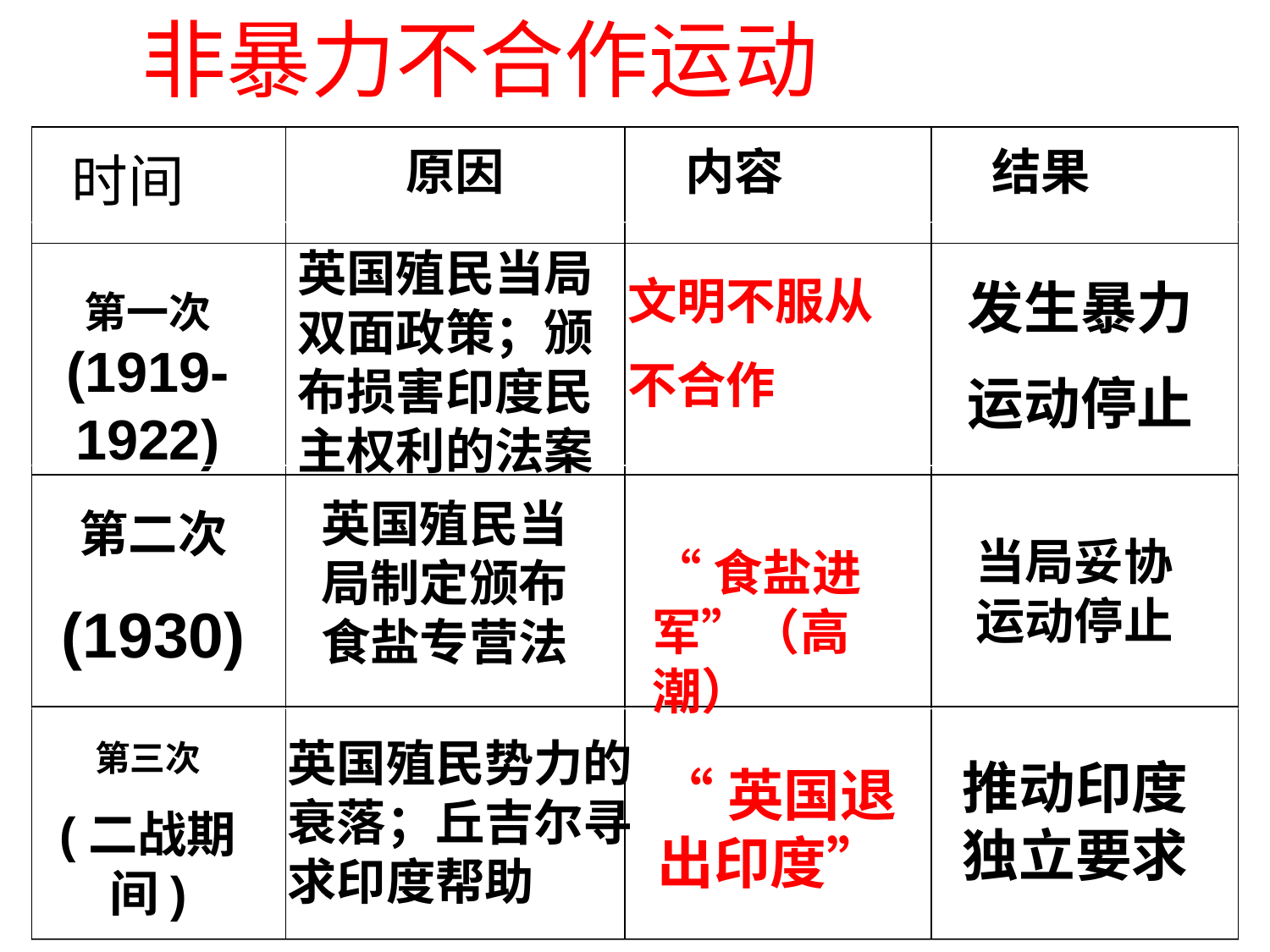

非暴力不合作运动
|  | 原因 | 内容 | 结果 |
| --- | --- | --- | --- |
|  |  |  |  |
|  |  |  |  |
|  |  |  |  |
时间

英国殖民当局双面政策；颁布损害印度民主权利的法案

文明不服从
不合作
发生暴力
运动停止
第一次
(1919-1922)

英国殖民当局制定颁布食盐专营法
第二次
(1930)
当局妥协运动停止
“食盐进军”（高潮）

英国殖民势力的衰落；丘吉尔寻求印度帮助
第三次
(二战期间)
推动印度独立要求
“英国退出印度”